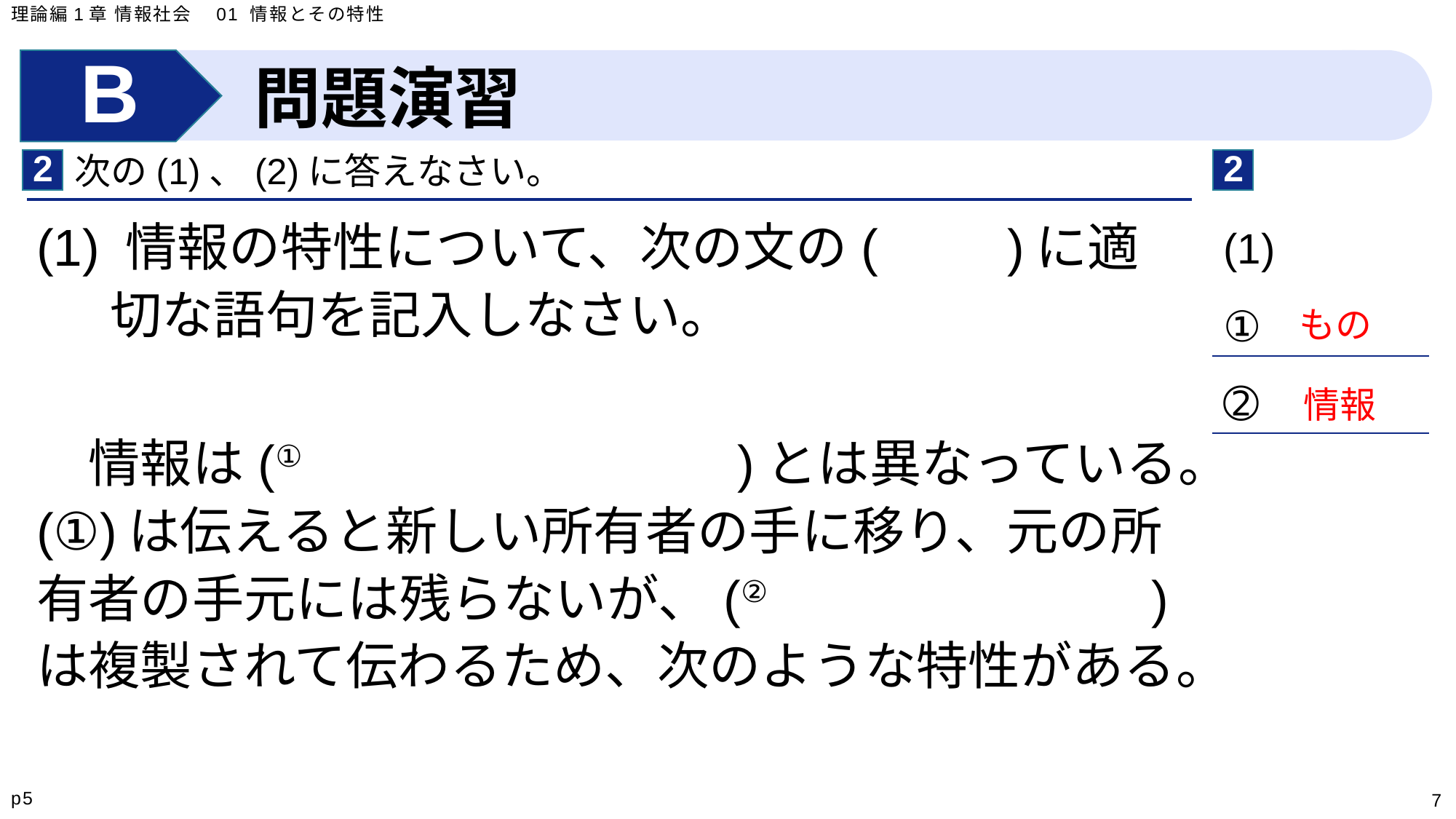

理論編1章 情報社会　01 情報とその特性

問題演習
2
2
次の(1)、(2)に答えなさい。
| (1) |
| --- |
| ① |
| ➁ |
|  |
(1) 情報の特性について、次の文の(　　)に適切な語句を記入しなさい。

情報は(①　　　　　　　　)とは異なっている。(①)は伝えると新しい所有者の手に移り、元の所有者の手元には残らないが、(②　　　　　　　)は複製されて伝わるため、次のような特性がある。
もの
情報
p5
7